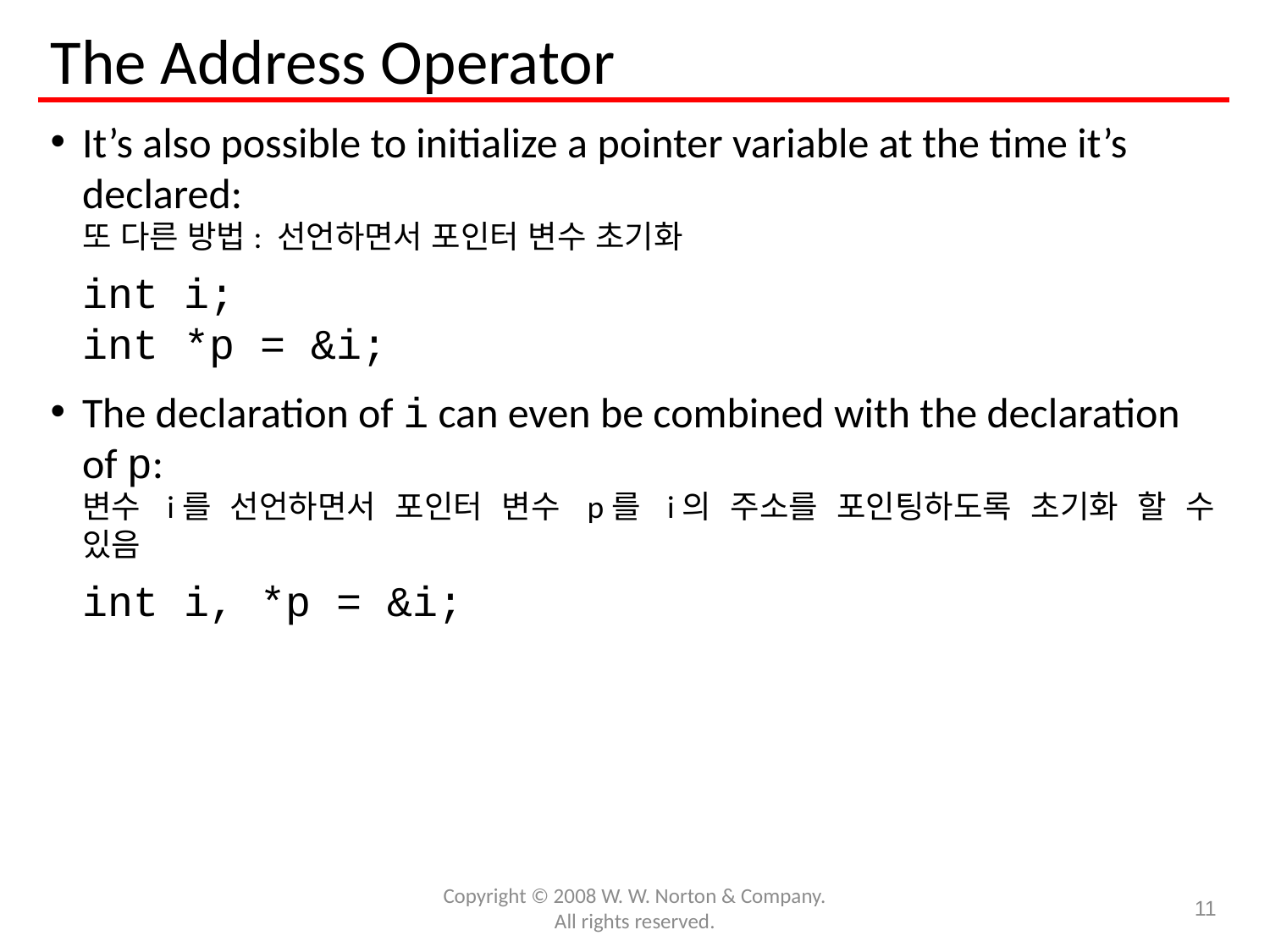

# The Address Operator
It’s also possible to initialize a pointer variable at the time it’s declared:
또 다른 방법: 선언하면서 포인터 변수 초기화
	int i;
	int *p = &i;
The declaration of i can even be combined with the declaration of p:
변수 i를 선언하면서 포인터 변수 p를 i의 주소를 포인팅하도록 초기화 할 수 있음
	int i, *p = &i;
Copyright © 2008 W. W. Norton & Company.
All rights reserved.
11